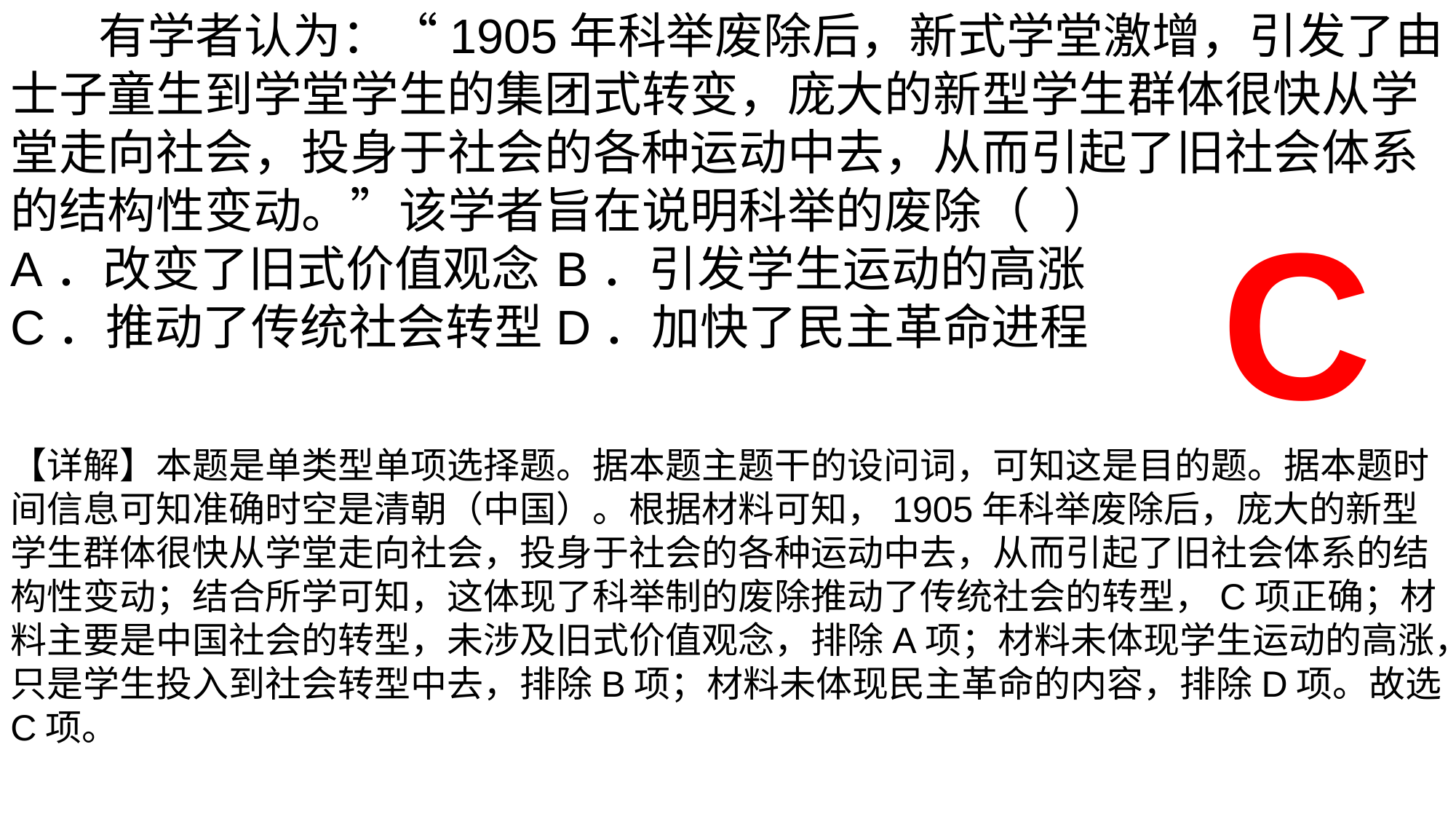

有学者认为：“1905年科举废除后，新式学堂激增，引发了由士子童生到学堂学生的集团式转变，庞大的新型学生群体很快从学堂走向社会，投身于社会的各种运动中去，从而引起了旧社会体系的结构性变动。”该学者旨在说明科举的废除（   ）
A．改变了旧式价值观念	B．引发学生运动的高涨
C．推动了传统社会转型	D．加快了民主革命进程

【详解】本题是单类型单项选择题。据本题主题干的设问词，可知这是目的题。据本题时间信息可知准确时空是清朝（中国）。根据材料可知，1905年科举废除后，庞大的新型学生群体很快从学堂走向社会，投身于社会的各种运动中去，从而引起了旧社会体系的结构性变动；结合所学可知，这体现了科举制的废除推动了传统社会的转型，C项正确；材料主要是中国社会的转型，未涉及旧式价值观念，排除A项；材料未体现学生运动的高涨，只是学生投入到社会转型中去，排除B项；材料未体现民主革命的内容，排除D项。故选C项。
C